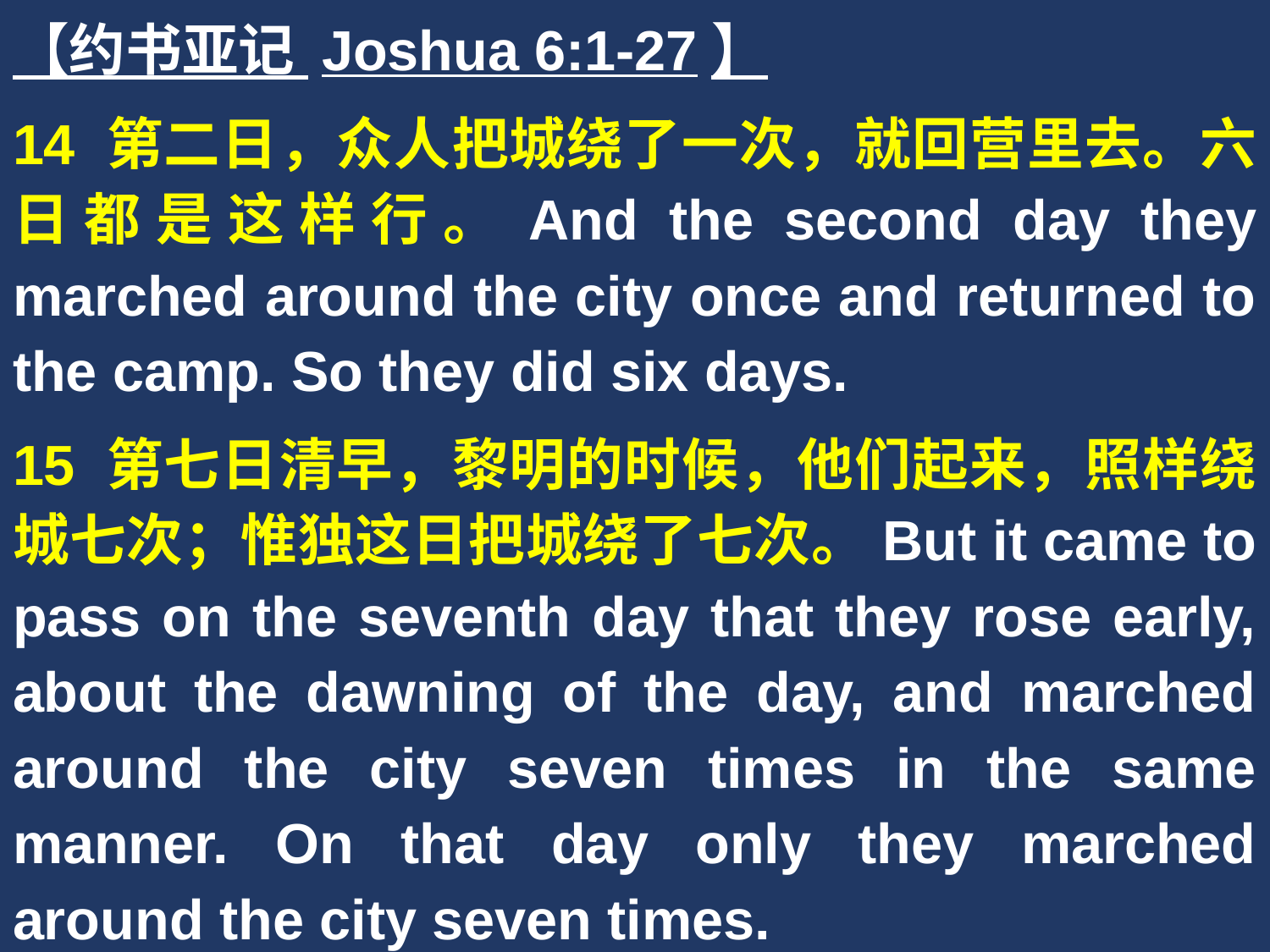

【约书亚记 Joshua 6:1-27】
14 第二日，众人把城绕了一次，就回营里去。六日都是这样行。And the second day they marched around the city once and returned to the camp. So they did six days.
15 第七日清早，黎明的时候，他们起来，照样绕城七次；惟独这日把城绕了七次。But it came to pass on the seventh day that they rose early, about the dawning of the day, and marched around the city seven times in the same manner. On that day only they marched around the city seven times.